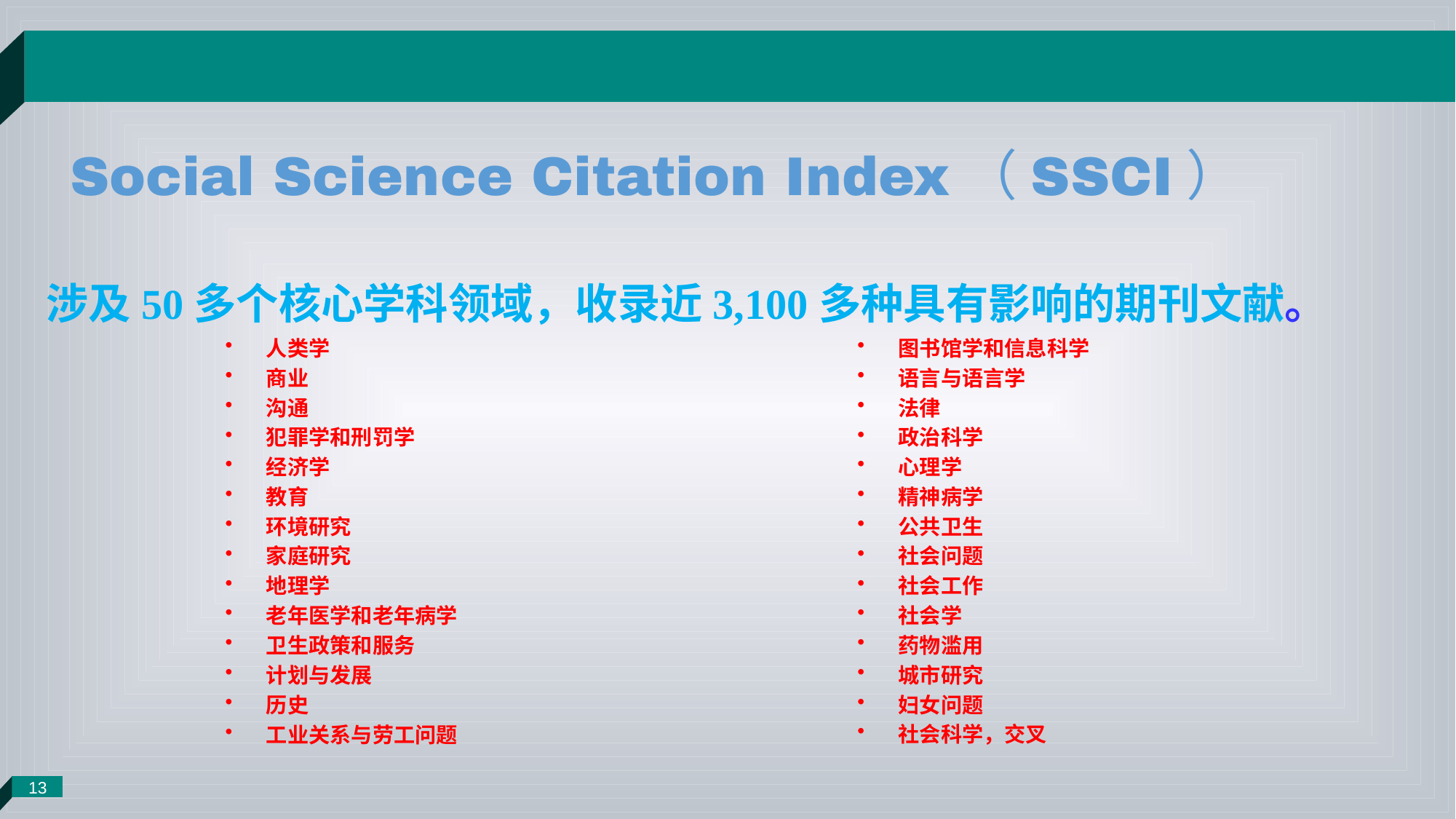

13

Social Science Citation Index（SSCI）
涉及50多个核心学科领域，收录近3,100多种具有影响的期刊文献。
人类学
商业
沟通
犯罪学和刑罚学
经济学
教育
环境研究
家庭研究
地理学
老年医学和老年病学
卫生政策和服务
计划与发展
历史
工业关系与劳工问题

图书馆学和信息科学
语言与语言学
法律
政治科学
心理学
精神病学
公共卫生
社会问题
社会工作
社会学
药物滥用
城市研究
妇女问题
社会科学，交叉